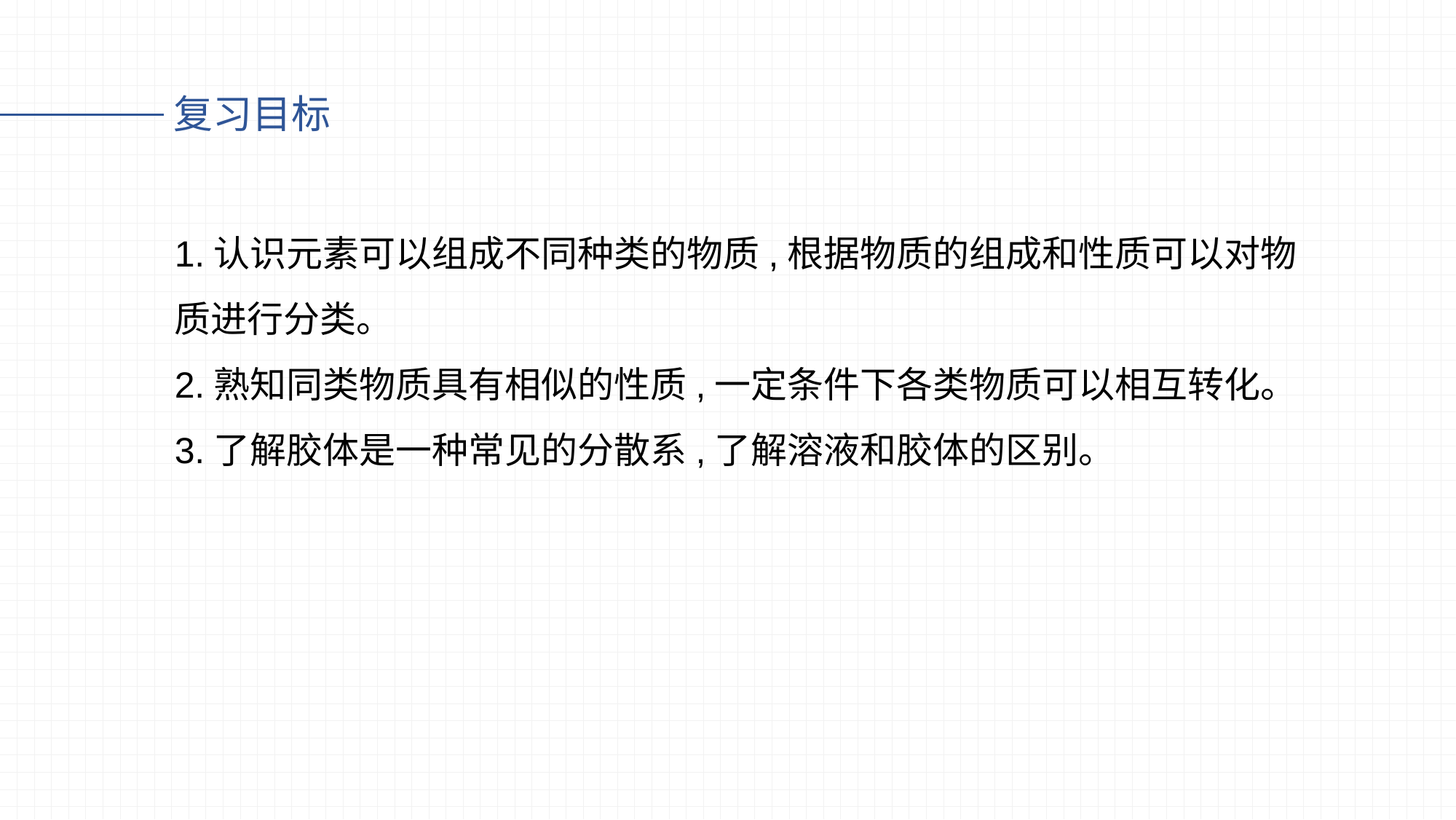

复习目标
1.认识元素可以组成不同种类的物质,根据物质的组成和性质可以对物质进行分类。
2.熟知同类物质具有相似的性质,一定条件下各类物质可以相互转化。
3.了解胶体是一种常见的分散系,了解溶液和胶体的区别。